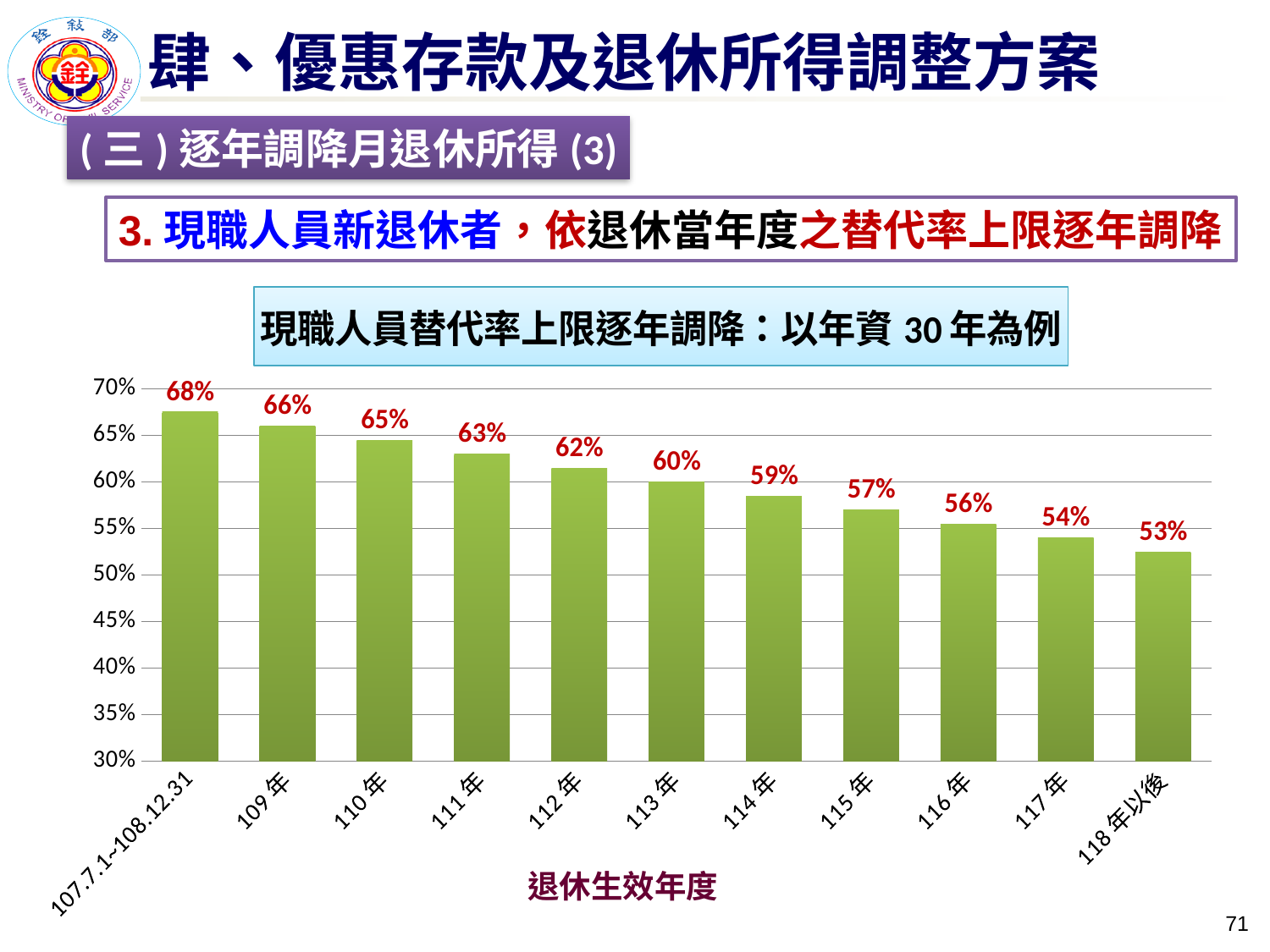

肆、優惠存款及退休所得調整方案
(三)逐年調降月退休所得(3)
3.現職人員新退休者，依退休當年度之替代率上限逐年調降

### Chart: 現職人員替代率上限逐年調降：以年資30年為例

| Category |  |
|---|---|
| 107.7.1~108.12.31 | 0.675 |
| 109年 | 0.66 |
| 110年 | 0.645 |
| 111年 | 0.63 |
| 112年 | 0.615 |
| 113年 | 0.6 |
| 114年 | 0.585 |
| 115年 | 0.57 |
| 116年 | 0.5549999999999999 |
| 117年 | 0.5399999999999999 |
| 118年以後 | 0.5249999999999999 |
退休生效年度
71